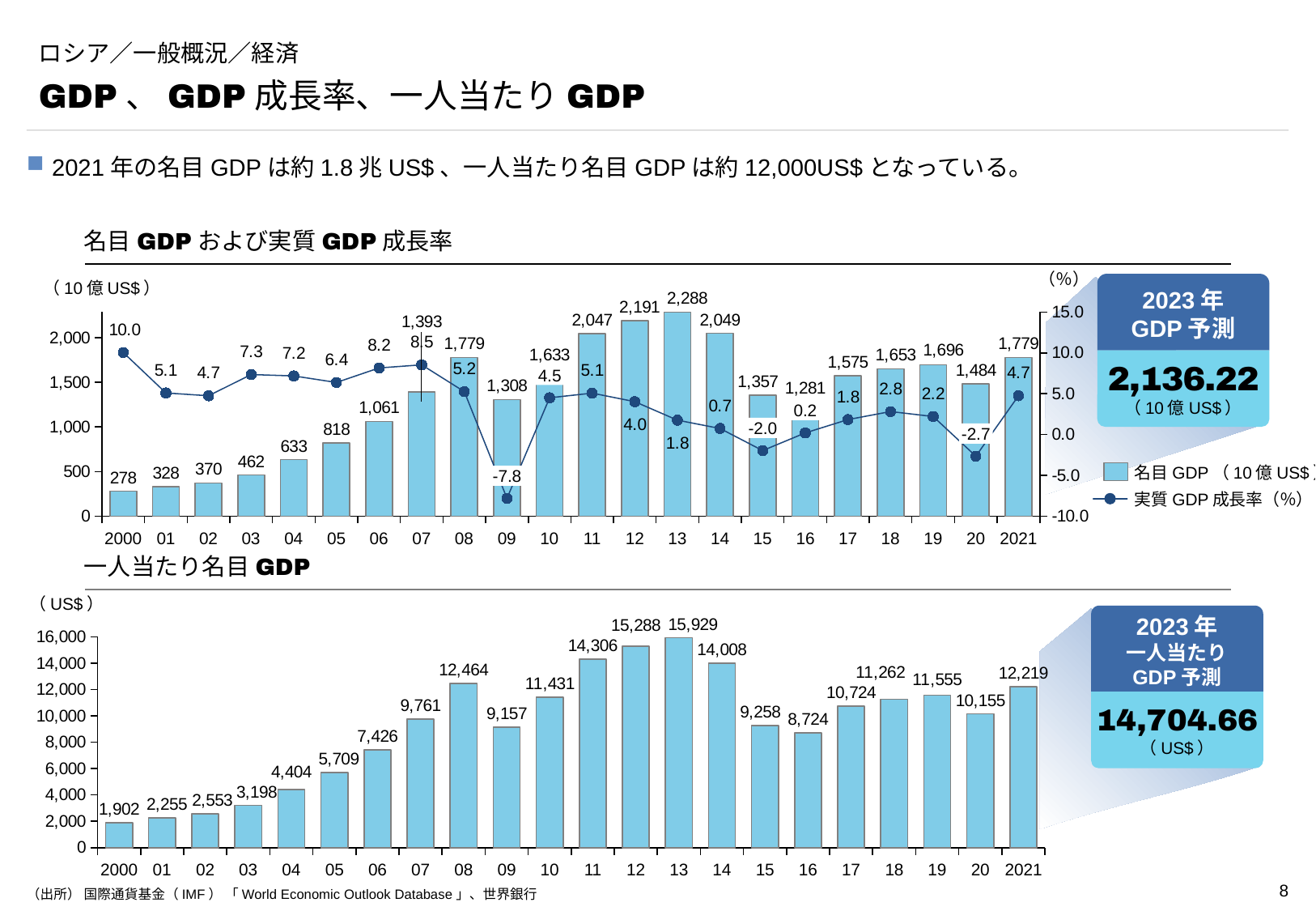

# ロシア／一般概況／経済
GDP、GDP成長率、一人当たりGDP
2021年の名目GDPは約1.8兆US$、一人当たり名目GDPは約12,000US$となっている。
名目GDPおよび実質GDP成長率
（％）
2023年
GDP予測

（10億US$）

### Chart

| Category |  |  |
|---|---|---|
2,136.22
（10億US$）
4.5
0.2
-2.0
-2.7
名目GDP（10億US$）

-7.8
実質GDP成長率（％）

2000
01
02
03
04
05
06
07
08
09
10
11
12
13
14
15
16
17
18
19
20
2021
一人当たり名目GDP
（US$）
2023年
一人当たり
GDP予測

### Chart

| Category |  |
|---|---|
14,704.66
（US$）
2000
01
02
03
04
05
06
07
08
09
10
11
12
13
14
15
16
17
18
19
20
2021
（出所） 国際通貨基金（IMF） 「World Economic Outlook Database」、世界銀行